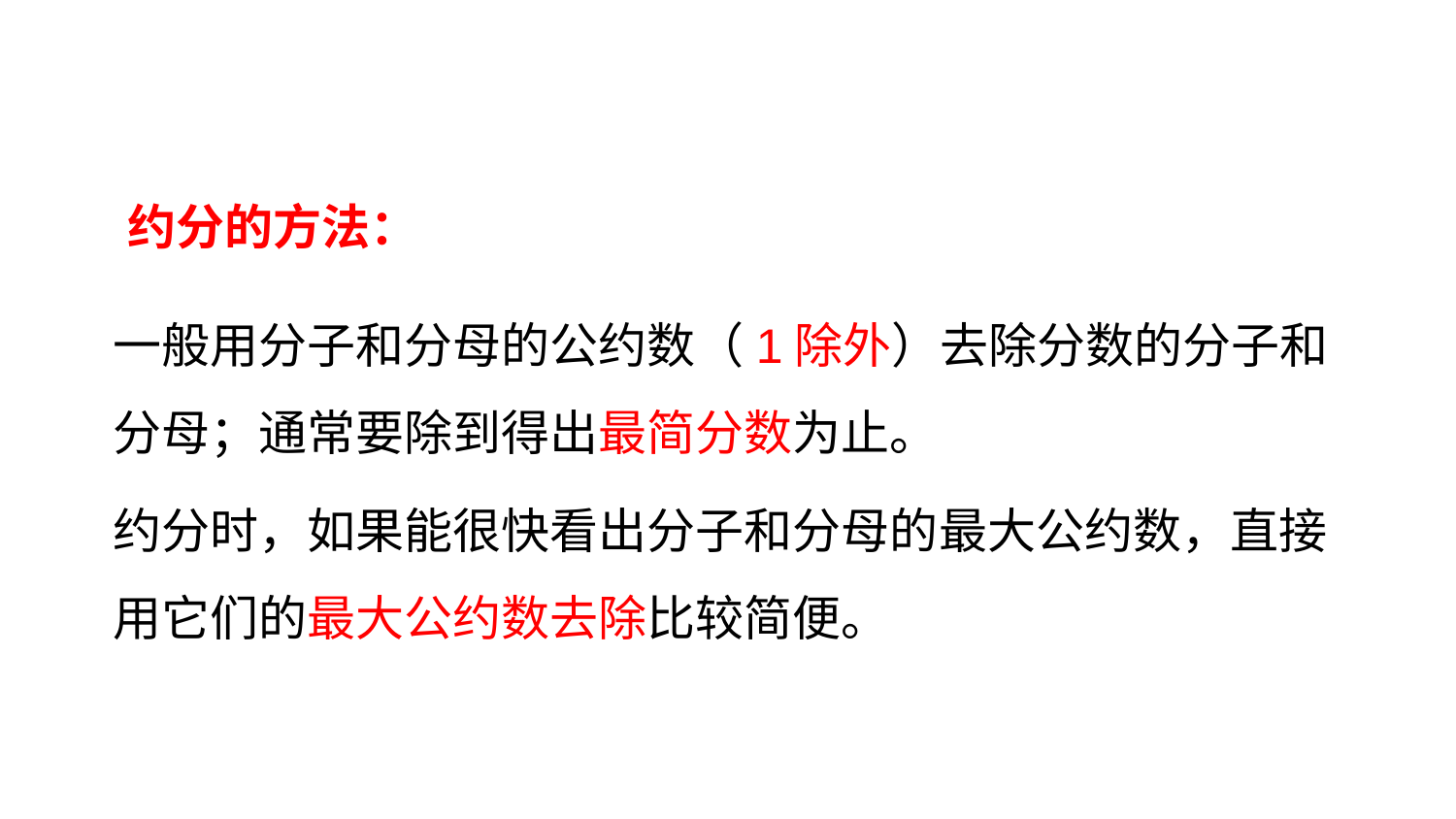

约分的方法：
一般用分子和分母的公约数（1除外）去除分数的分子和分母；通常要除到得出最简分数为止。
约分时，如果能很快看出分子和分母的最大公约数，直接用它们的最大公约数去除比较简便。